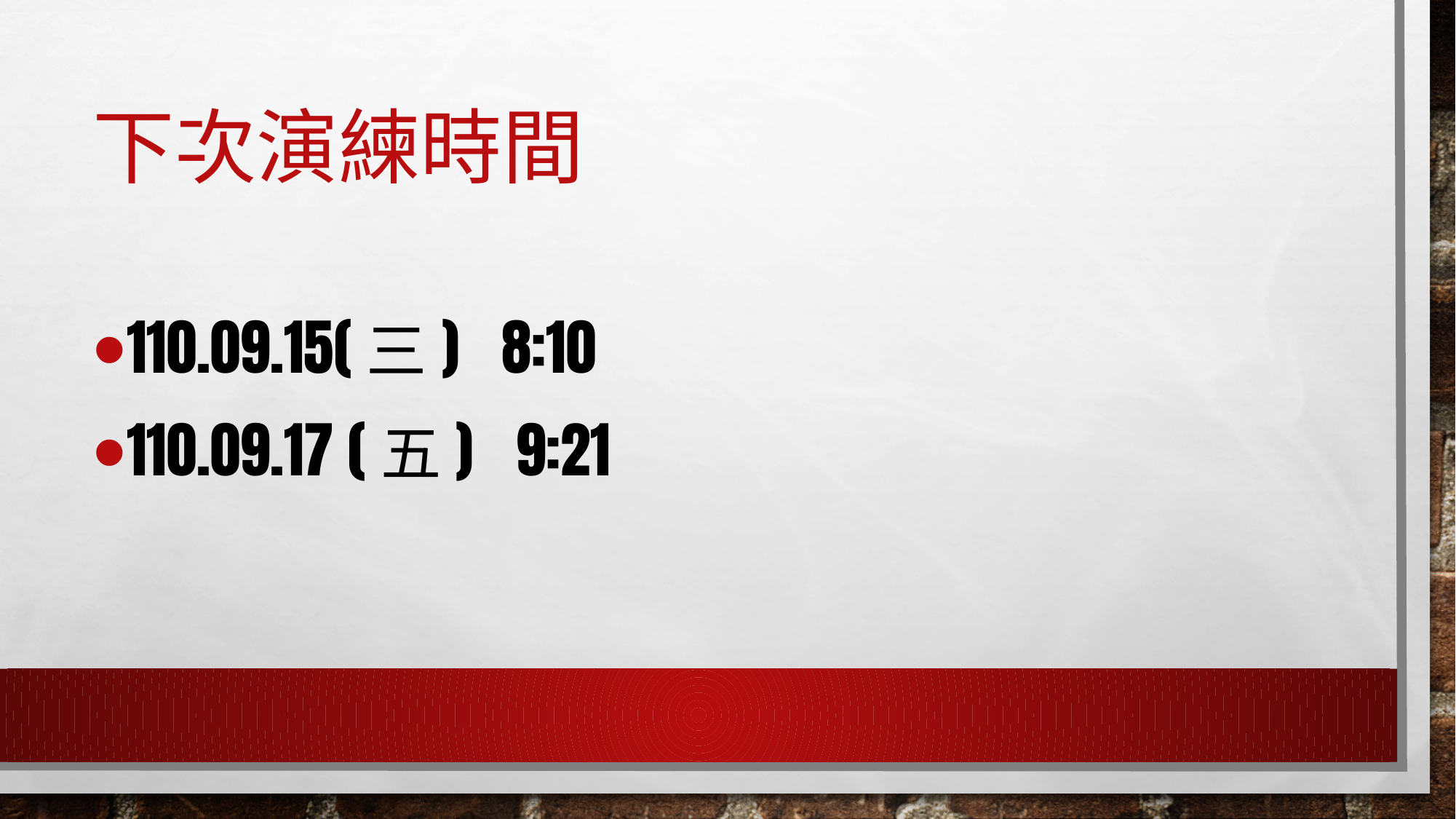

# 下次演練時間
110.09.15(三)   8:10
110.09.17 (五)   9:21